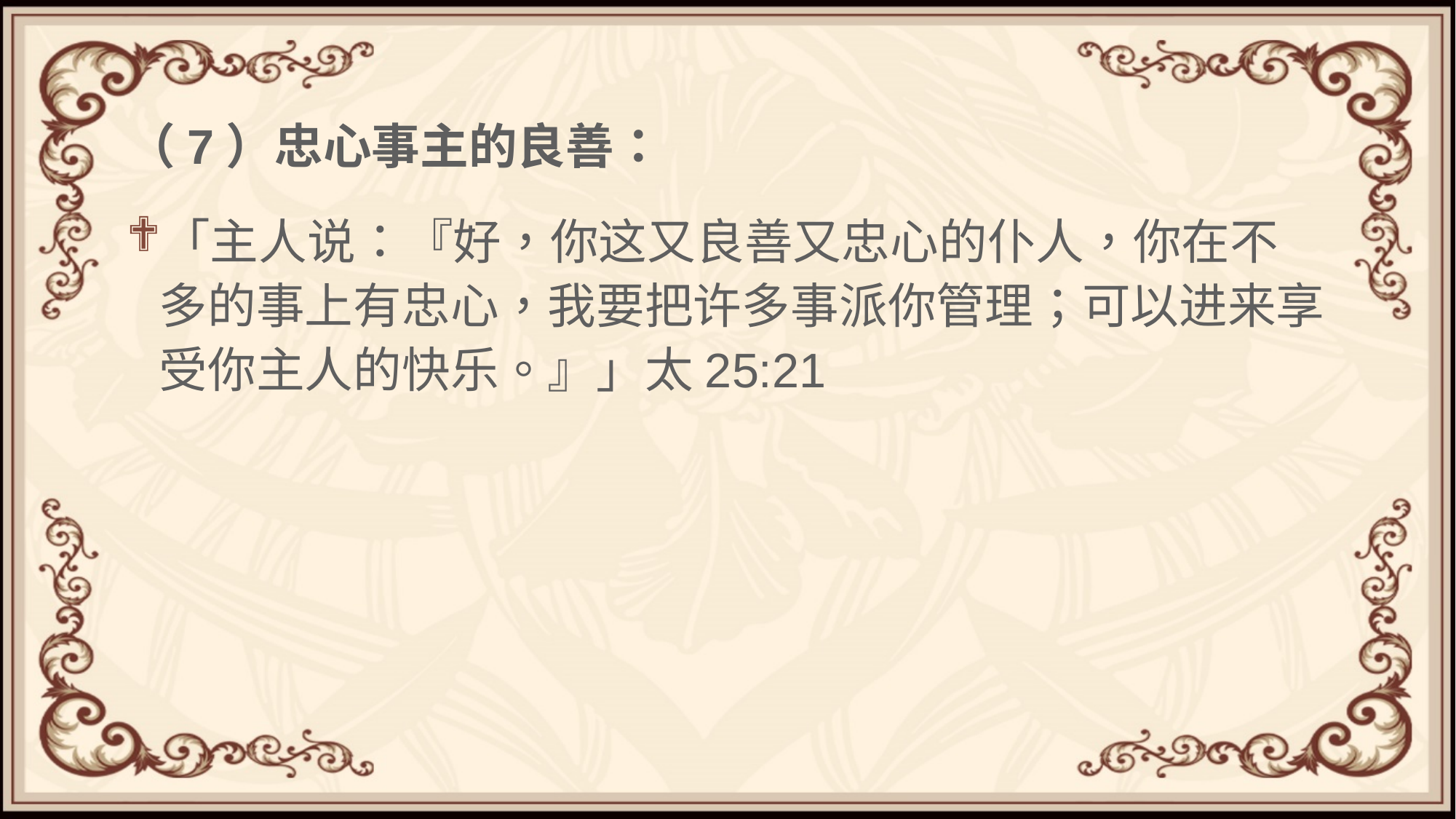

# （7）忠心事主的良善：
「主人说：『好，你这又良善又忠心的仆人，你在不多的事上有忠心，我要把许多事派你管理；可以进来享受你主人的快乐。』」太25:21